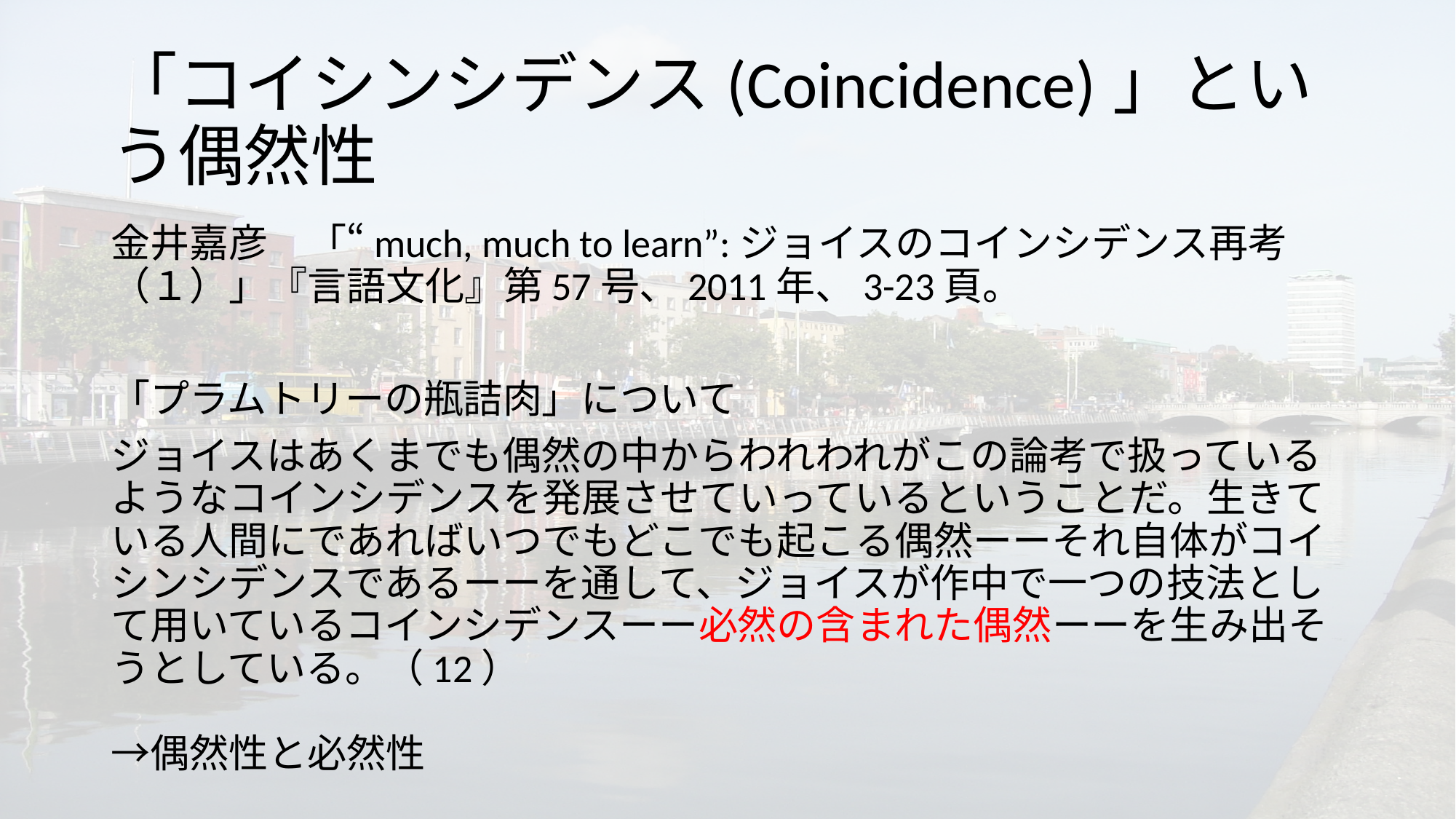

# 「コイシンシデンス(Coincidence)」という偶然性
金井嘉彦　「“much, much to learn”:ジョイスのコインシデンス再考（１）」『言語文化』第57号、2011年、3-23頁。

「プラムトリーの瓶詰肉」について
ジョイスはあくまでも偶然の中からわれわれがこの論考で扱っているようなコインシデンスを発展させていっているということだ。生きている人間にであればいつでもどこでも起こる偶然ーーそれ自体がコイシンシデンスであるーーを通して、ジョイスが作中で一つの技法として用いているコインシデンスーー必然の含まれた偶然ーーを生み出そうとしている。（12）
→偶然性と必然性